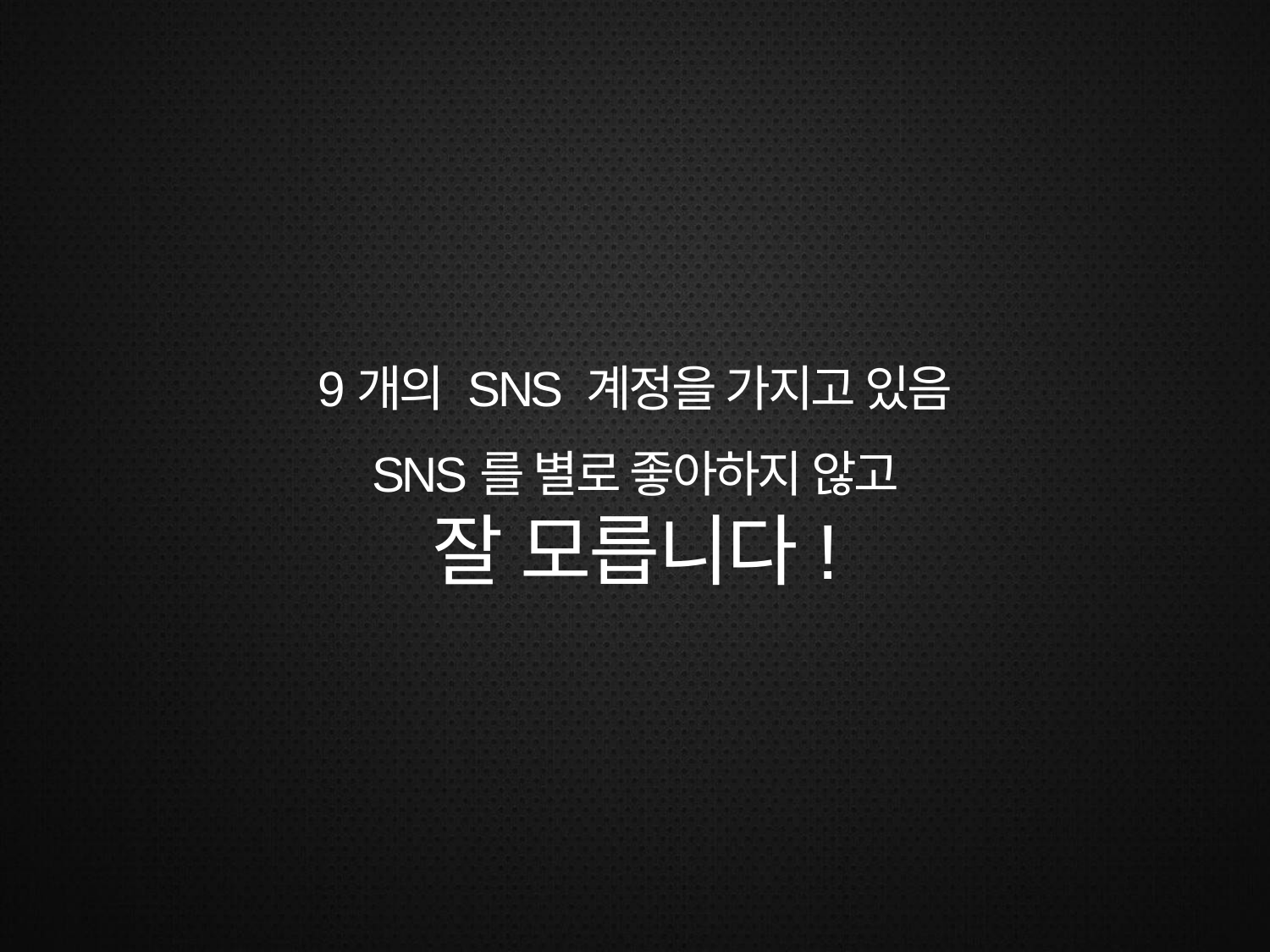

9개의 SNS 계정을 가지고 있음
SNS를 별로 좋아하지 않고
잘 모릅니다!